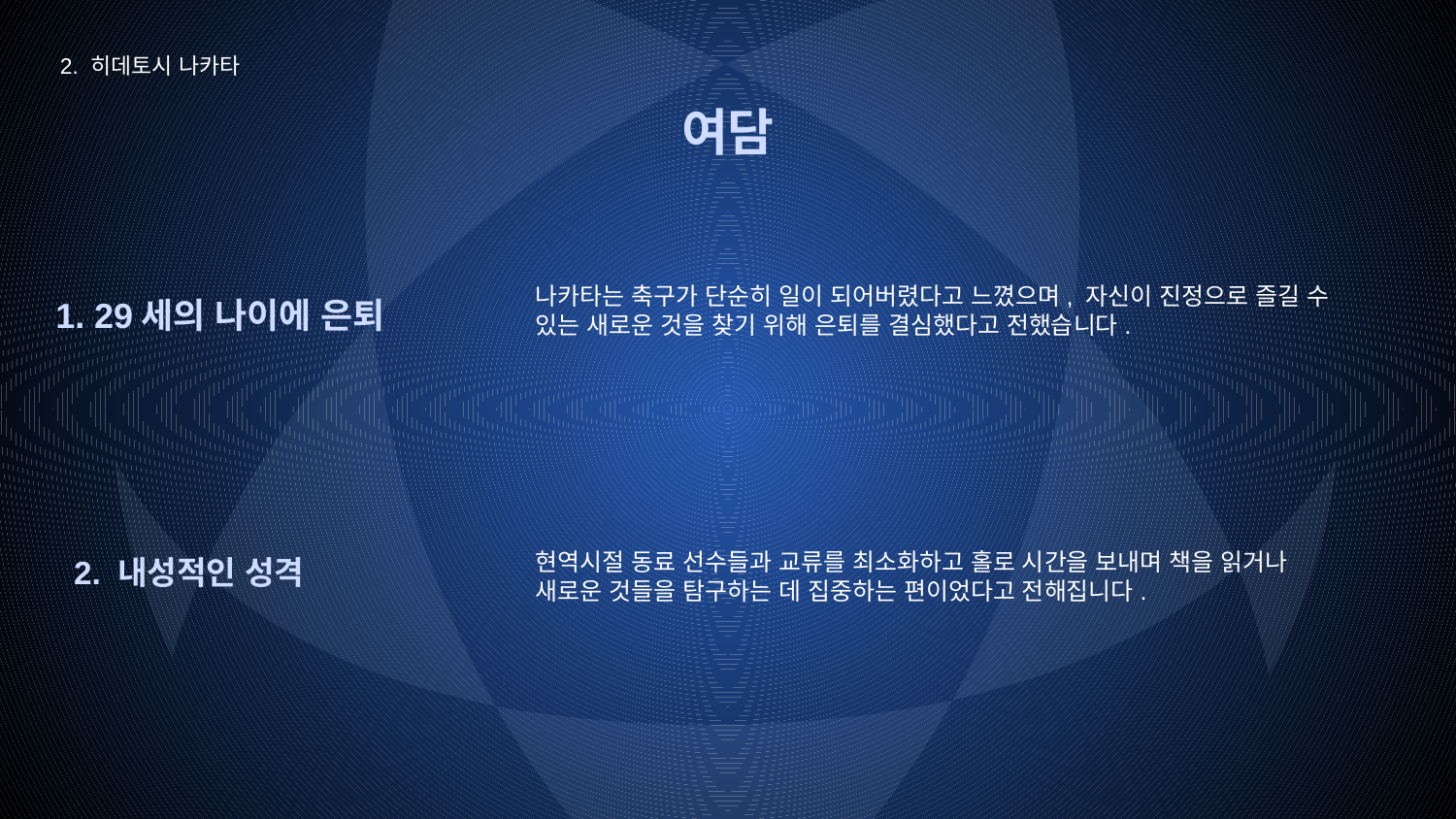

2. 히데토시 나카타
# 여담
나카타는 축구가 단순히 일이 되어버렸다고 느꼈으며, 자신이 진정으로 즐길 수 있는 새로운 것을 찾기 위해 은퇴를 결심했다고 전했습니다.
1. 29세의 나이에 은퇴
2. 내성적인 성격
현역시절 동료 선수들과 교류를 최소화하고 홀로 시간을 보내며 책을 읽거나 새로운 것들을 탐구하는 데 집중하는 편이었다고 전해집니다.